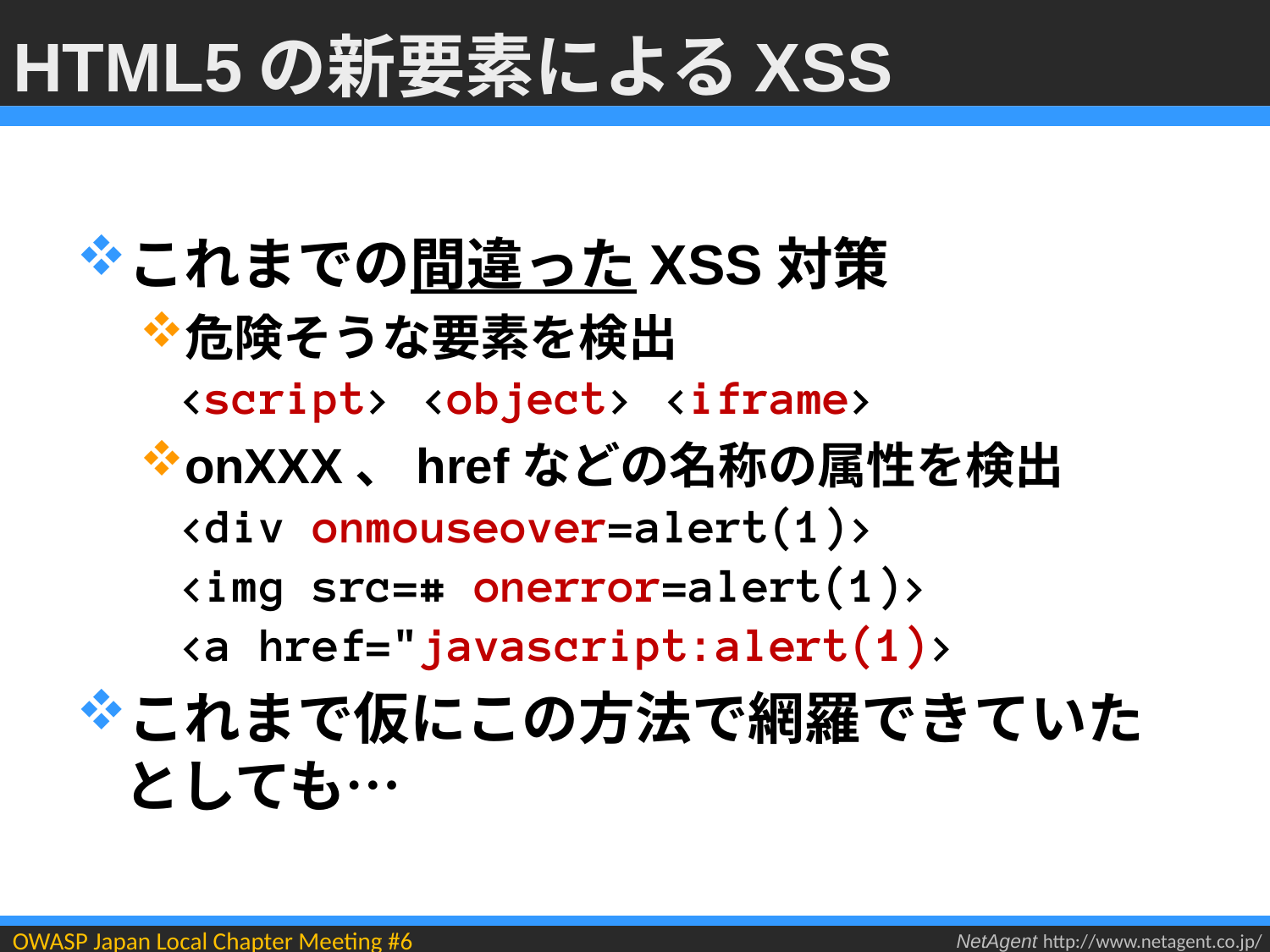

# HTML5の新要素によるXSS
これまでの間違ったXSS対策
危険そうな要素を検出
<script> <object> <iframe>
onXXX、hrefなどの名称の属性を検出
<div onmouseover=alert(1)>
<img src=# onerror=alert(1)>
<a href="javascript:alert(1)>
これまで仮にこの方法で網羅できていたとしても…